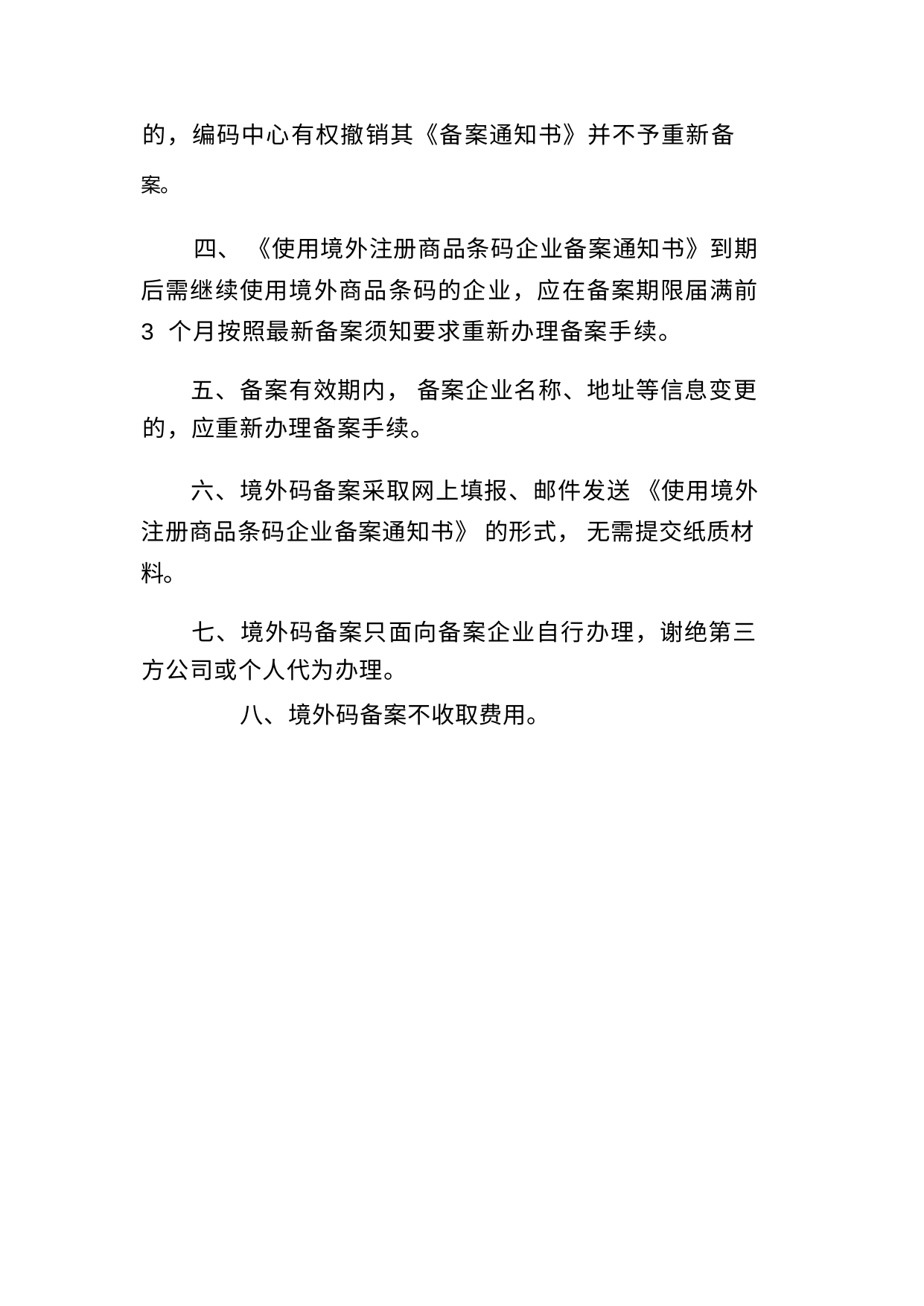

的，编码中心有权撤销其《备案通知书》并不予重新备
案。
四、 《使用境外注册商品条码企业备案通知书》到期 后需继续使用境外商品条码的企业，应在备案期限届满前 3 个月按照最新备案须知要求重新办理备案手续。
五、备案有效期内， 备案企业名称、地址等信息变更 的，应重新办理备案手续。
六、境外码备案采取网上填报、邮件发送 《使用境外 注册商品条码企业备案通知书》 的形式， 无需提交纸质材 料。
七、境外码备案只面向备案企业自行办理，谢绝第三 方公司或个人代为办理。

八、境外码备案不收取费用。